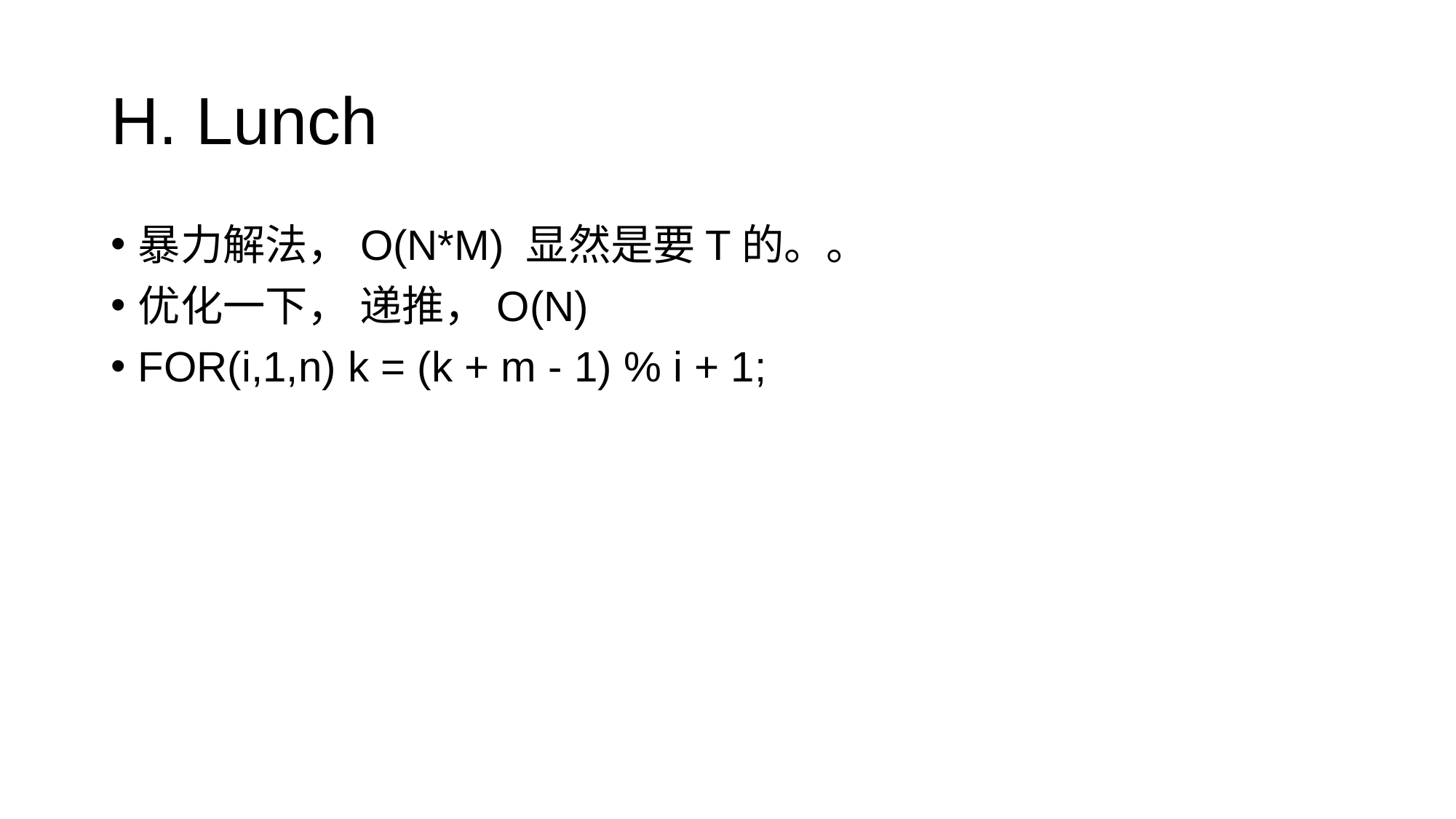

# H. Lunch
暴力解法，O(N*M) 显然是要T的。。
优化一下， 递推，O(N)
FOR(i,1,n) k = (k + m - 1) % i + 1;